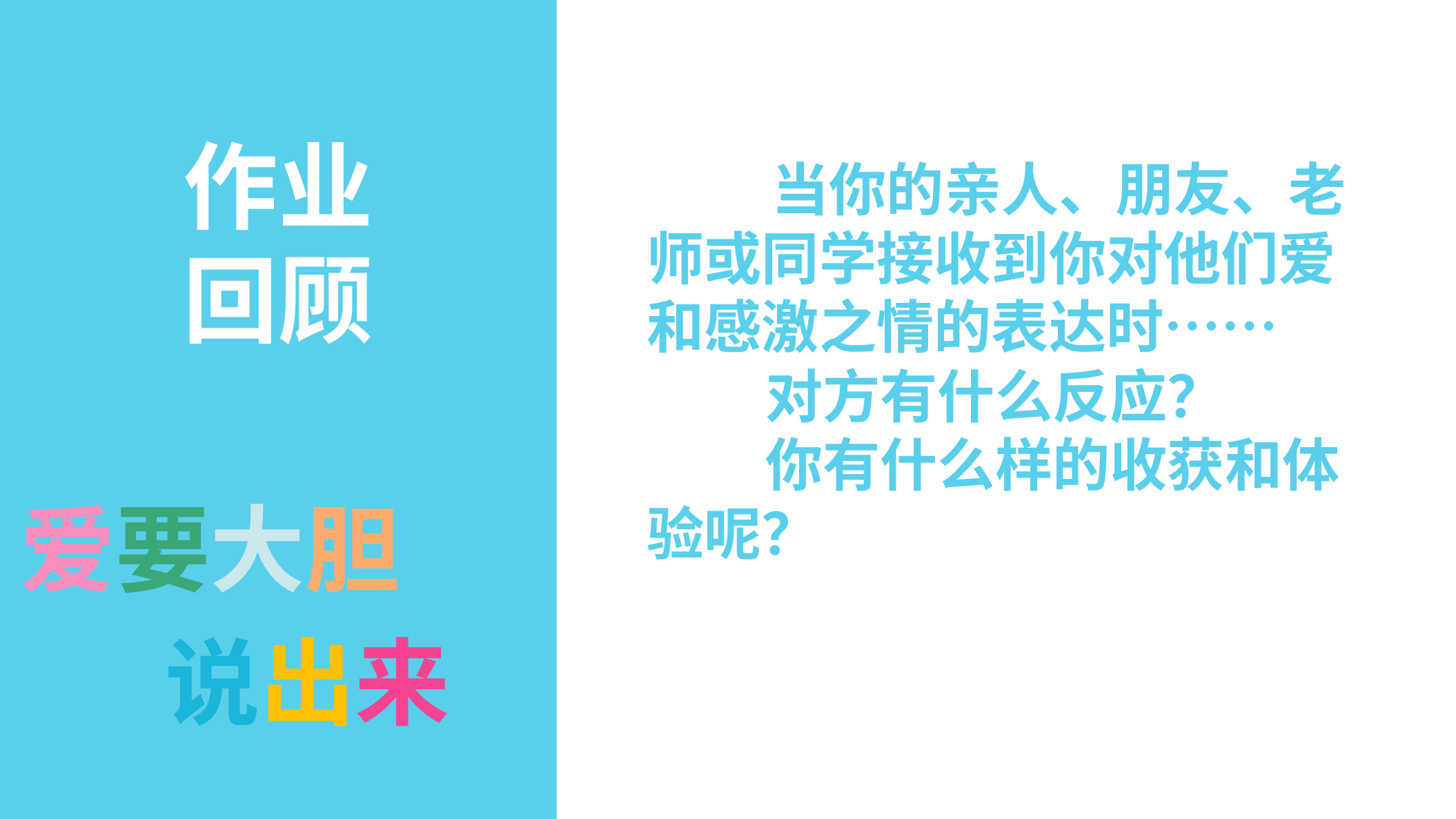

作业回顾
           当你的亲人、朋友、老师或同学接收到你对他们爱和感激之情的表达时……
        对方有什么反应？
        你有什么样的收获和体验呢？

爱要大胆
        说出来